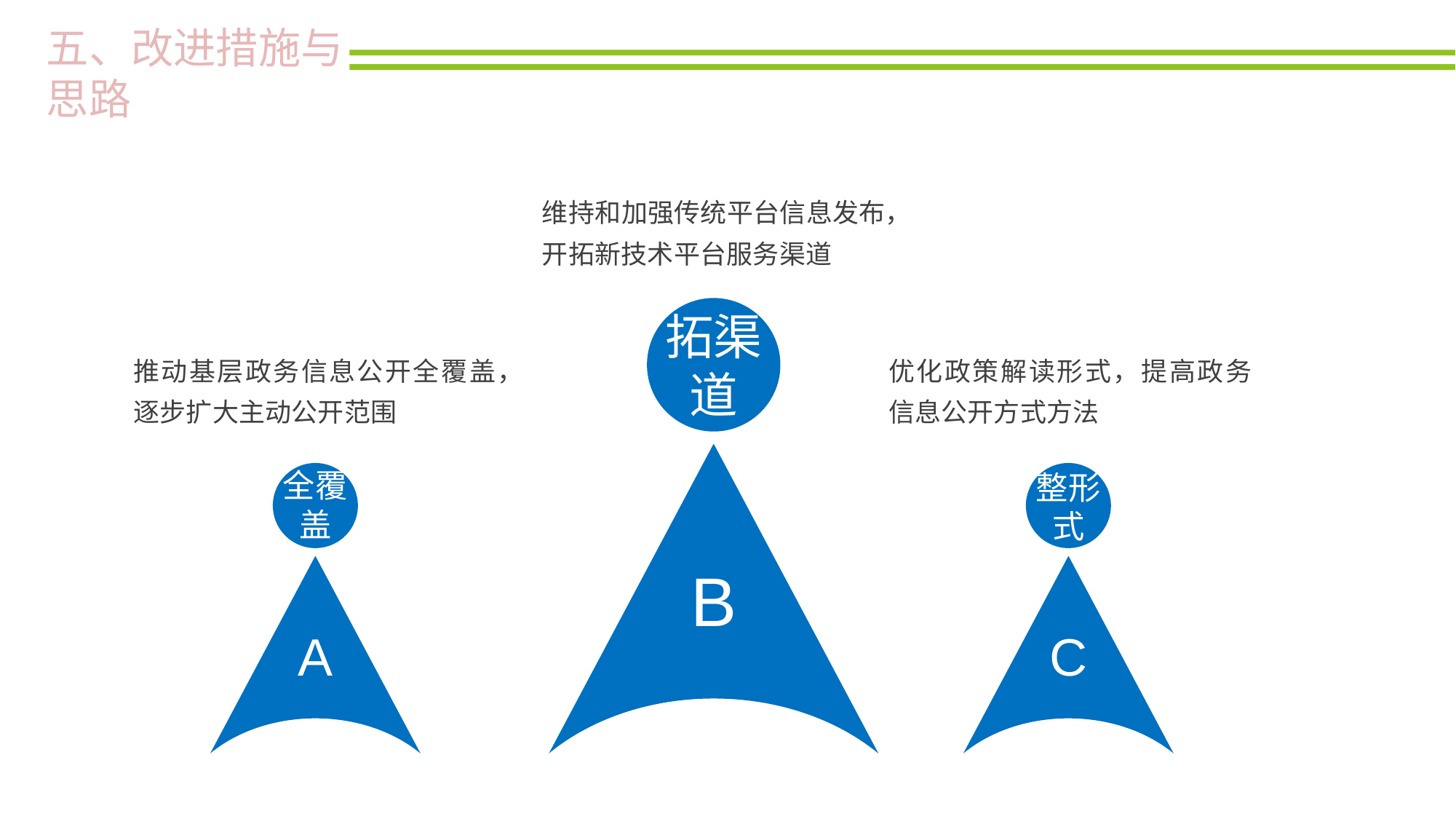

五、改进措施与思路

维持和加强传统平台信息发布，开拓新技术平台服务渠道

拓渠道
推动基层政务信息公开全覆盖，逐步扩大主动公开范围
优化政策解读形式，提高政务信息公开方式方法
B

全覆盖

整形式
A
C